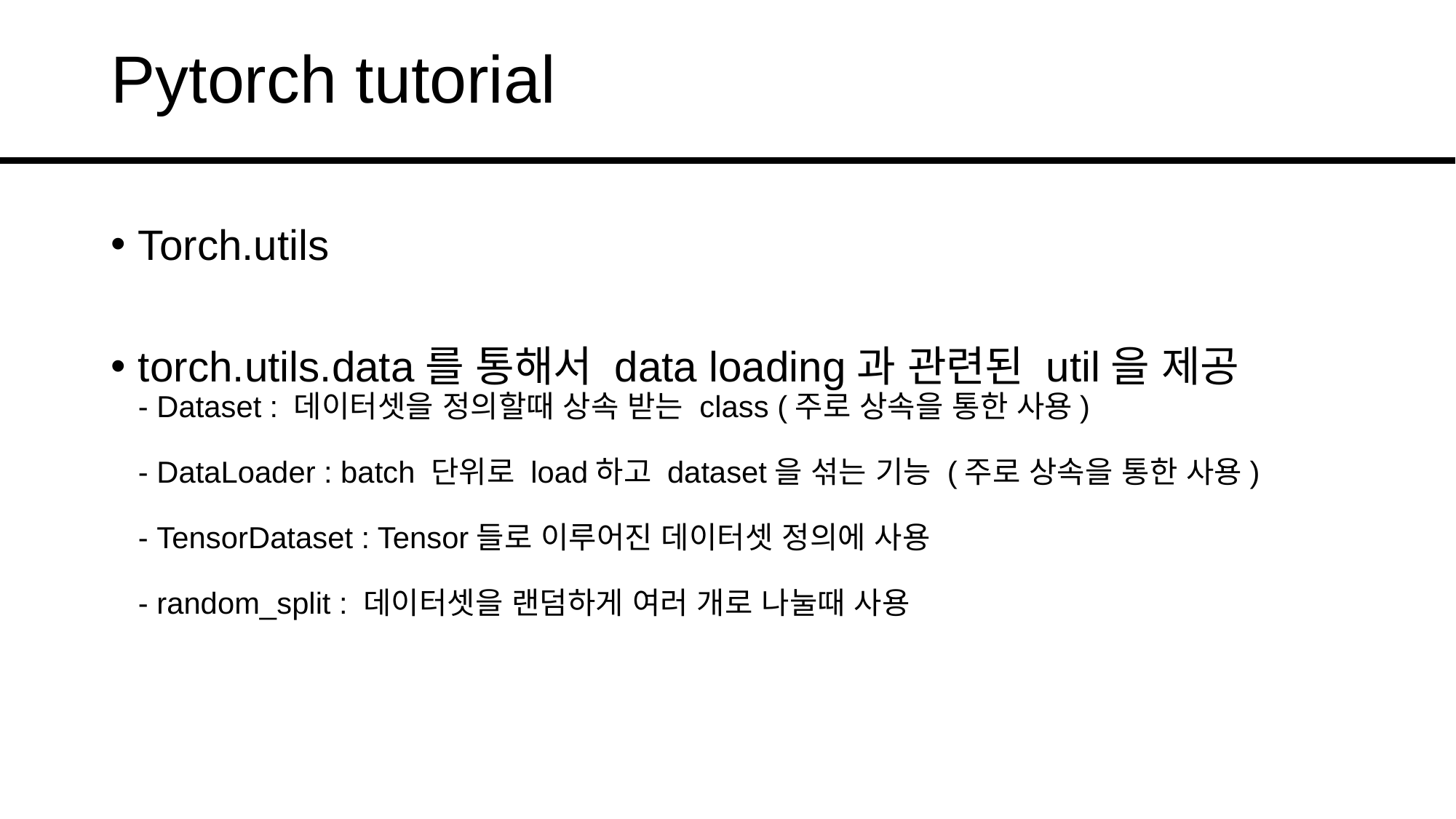

# Pytorch tutorial
Torch.utils

torch.utils.data를 통해서 data loading과 관련된 util을 제공
- Dataset : 데이터셋을 정의할때 상속 받는 class (주로 상속을 통한 사용)
- DataLoader : batch 단위로 load하고 dataset을 섞는 기능 (주로 상속을 통한 사용)
- TensorDataset : Tensor들로 이루어진 데이터셋 정의에 사용
- random_split : 데이터셋을 랜덤하게 여러 개로 나눌때 사용